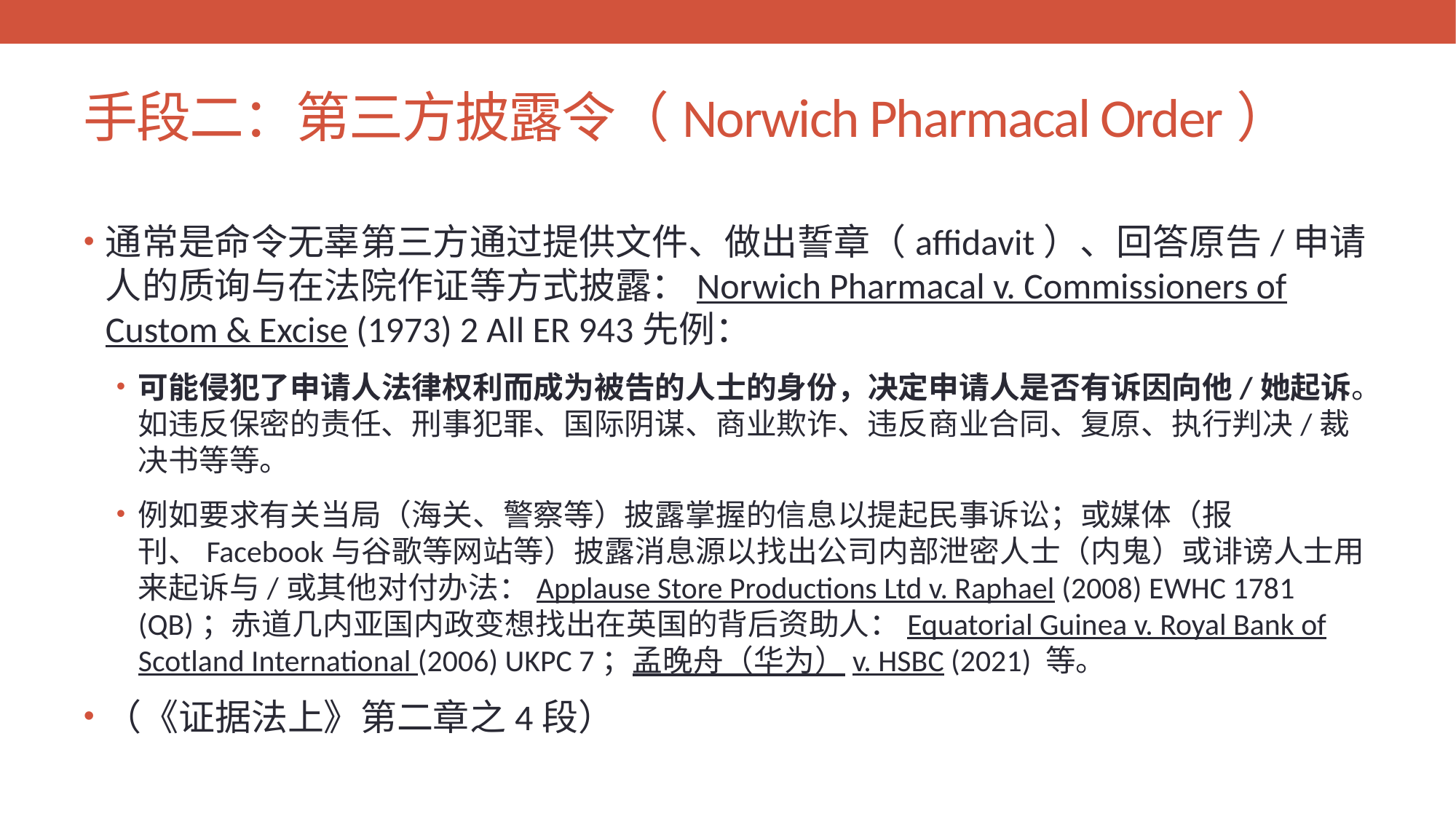

# 手段二：第三方披露令（Norwich Pharmacal Order）
通常是命令无辜第三方通过提供文件、做出誓章（affidavit）、回答原告/申请人的质询与在法院作证等方式披露：Norwich Pharmacal v. Commissioners of Custom & Excise (1973) 2 All ER 943先例：
可能侵犯了申请人法律权利而成为被告的人士的身份，决定申请人是否有诉因向他/她起诉。如违反保密的责任、刑事犯罪、国际阴谋、商业欺诈、违反商业合同、复原、执行判决/裁决书等等。
例如要求有关当局（海关、警察等）披露掌握的信息以提起民事诉讼；或媒体（报刊、Facebook与谷歌等网站等）披露消息源以找出公司内部泄密人士（内鬼）或诽谤人士用来起诉与/或其他对付办法：Applause Store Productions Ltd v. Raphael (2008) EWHC 1781 (QB)；赤道几内亚国内政变想找出在英国的背后资助人：Equatorial Guinea v. Royal Bank of Scotland International (2006) UKPC 7；孟晚舟（华为）v. HSBC (2021) 等。
（《证据法上》第二章之4段）